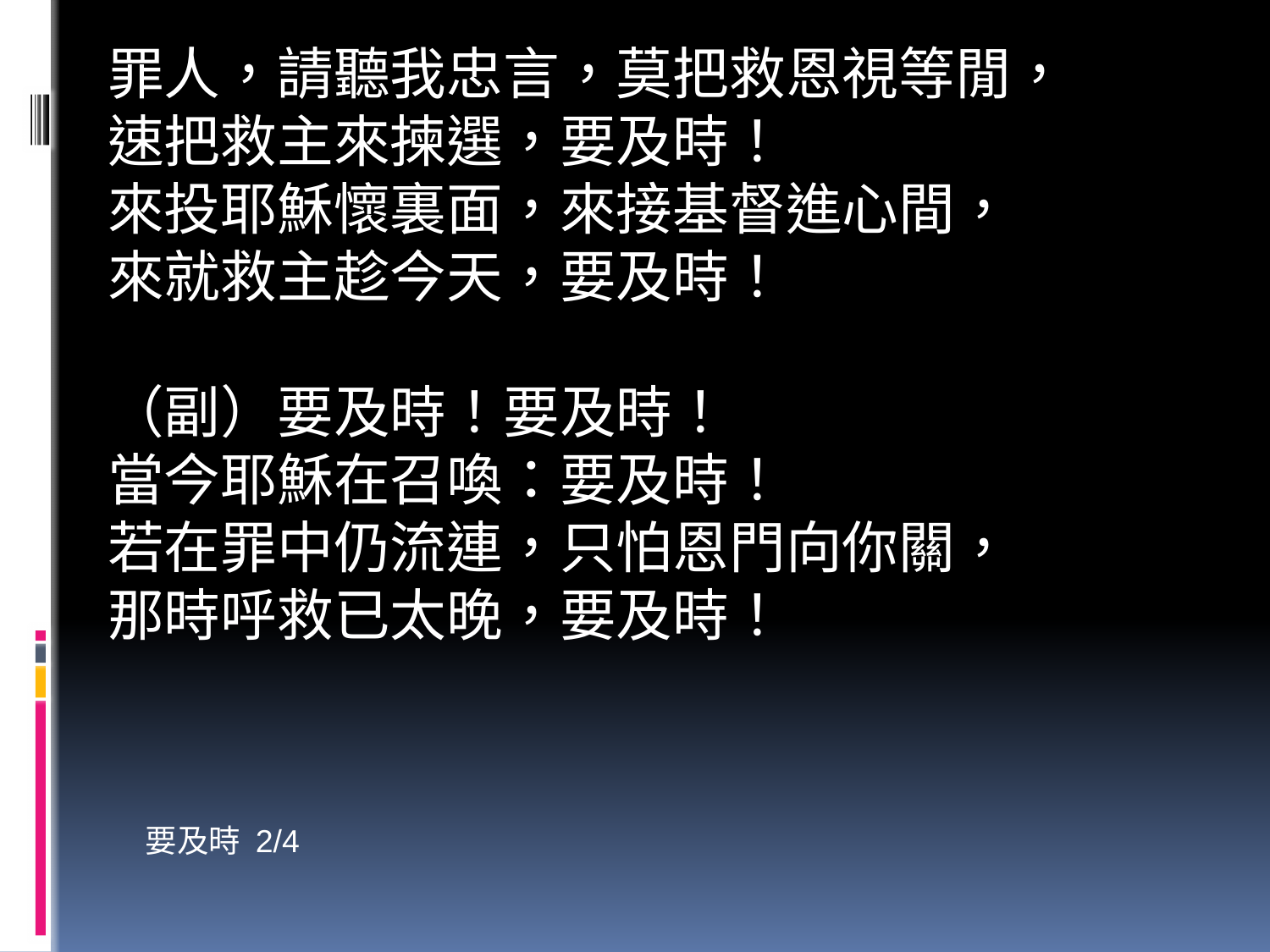

罪人，請聽我忠言，莫把救恩視等閒，
速把救主來揀選，要及時！
來投耶穌懷裏面，來接基督進心間，
來就救主趁今天，要及時！

（副）要及時！要及時！
當今耶穌在召喚：要及時！
若在罪中仍流連，只怕恩門向你關，
那時呼救已太晚，要及時！

要及時 2/4